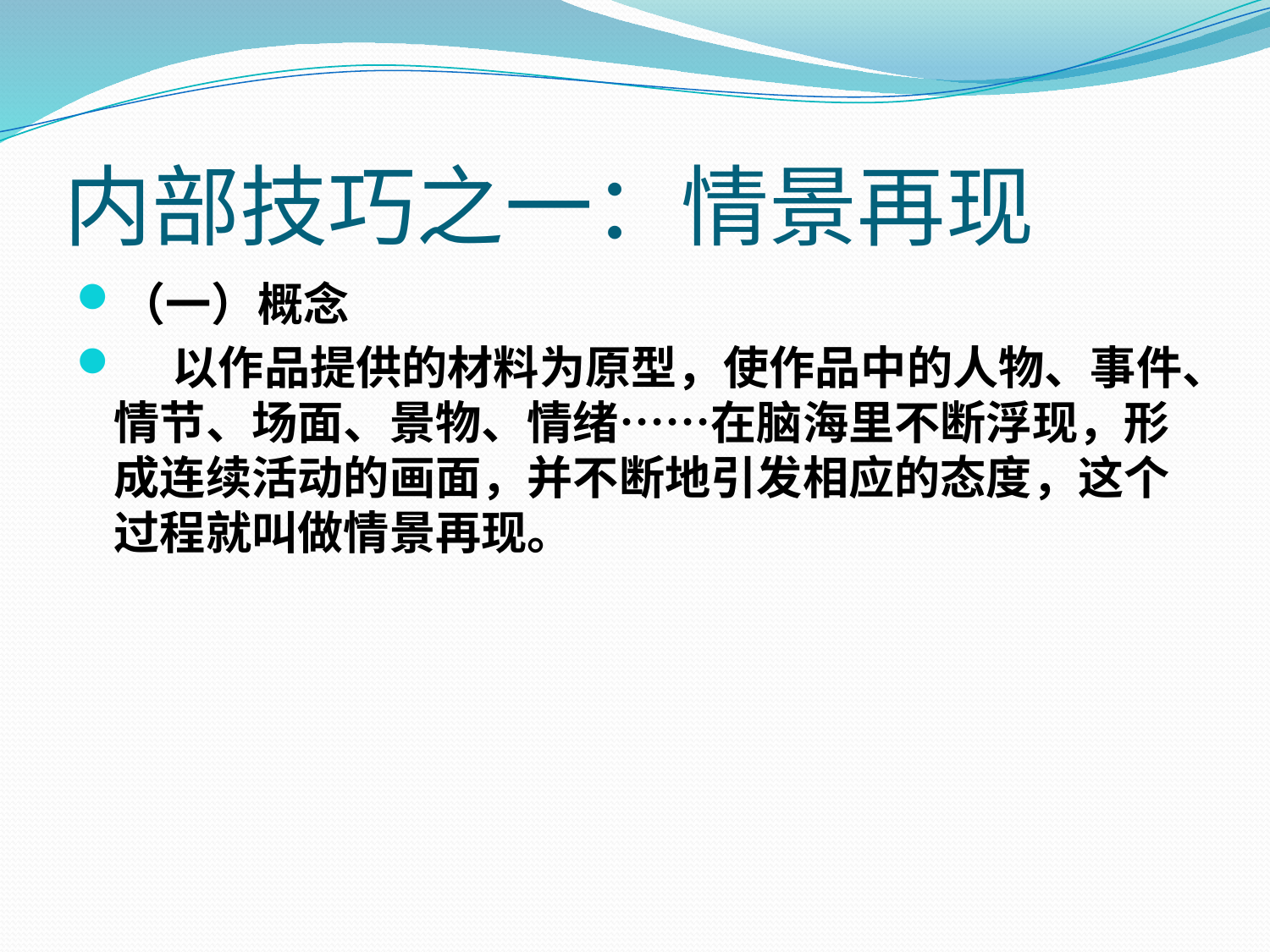

# 内部技巧之一：情景再现
（一）概念
    以作品提供的材料为原型，使作品中的人物、事件、情节、场面、景物、情绪……在脑海里不断浮现，形成连续活动的画面，并不断地引发相应的态度，这个过程就叫做情景再现。